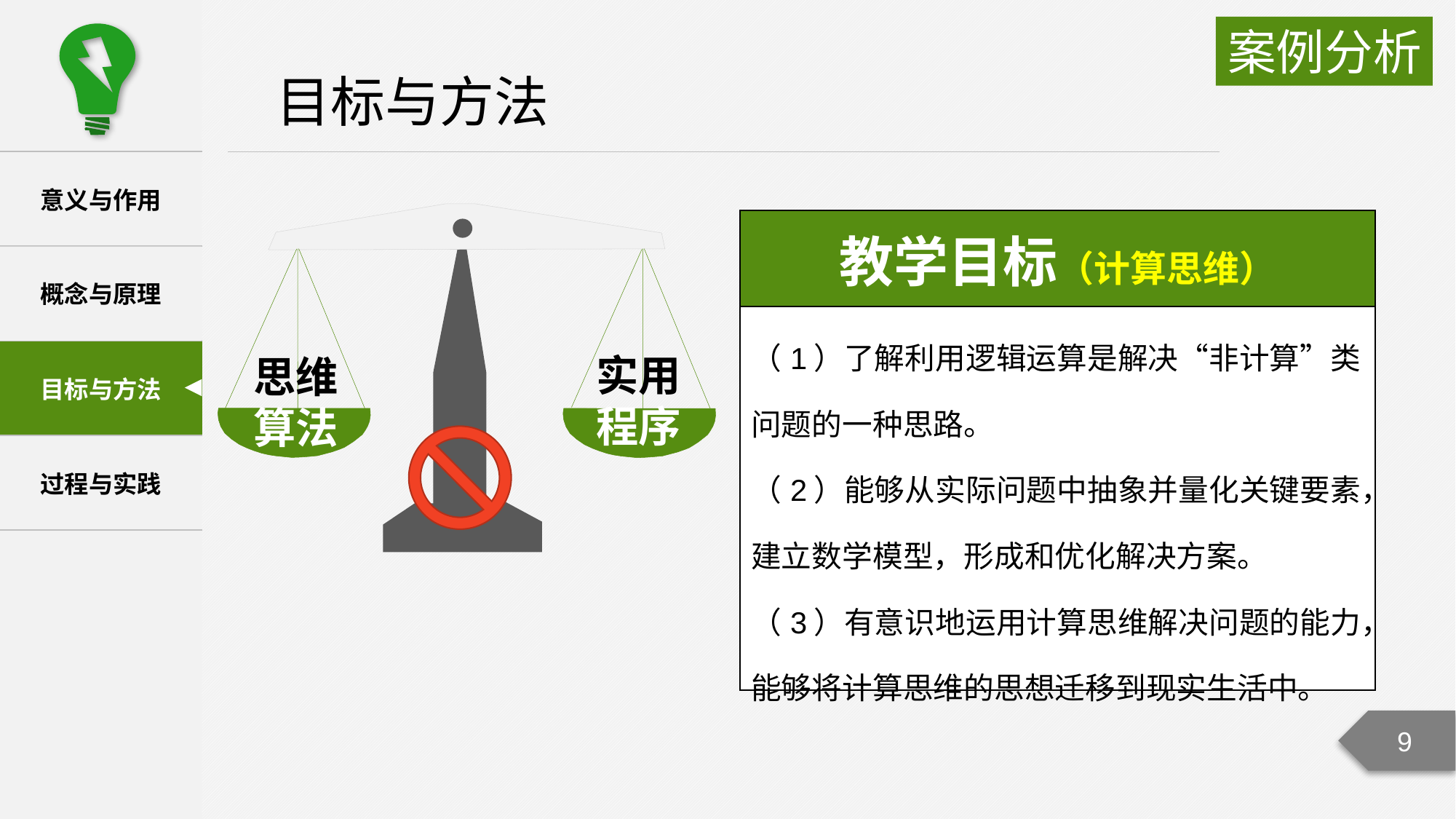

| 教学目标（计算思维） |
| --- |
| （1）了解利用逻辑运算是解决“非计算”类问题的一种思路。 （2）能够从实际问题中抽象并量化关键要素，建立数学模型，形成和优化解决方案。 （3）有意识地运用计算思维解决问题的能力，能够将计算思维的思想迁移到现实生活中。 |

实用
程序
思维
算法